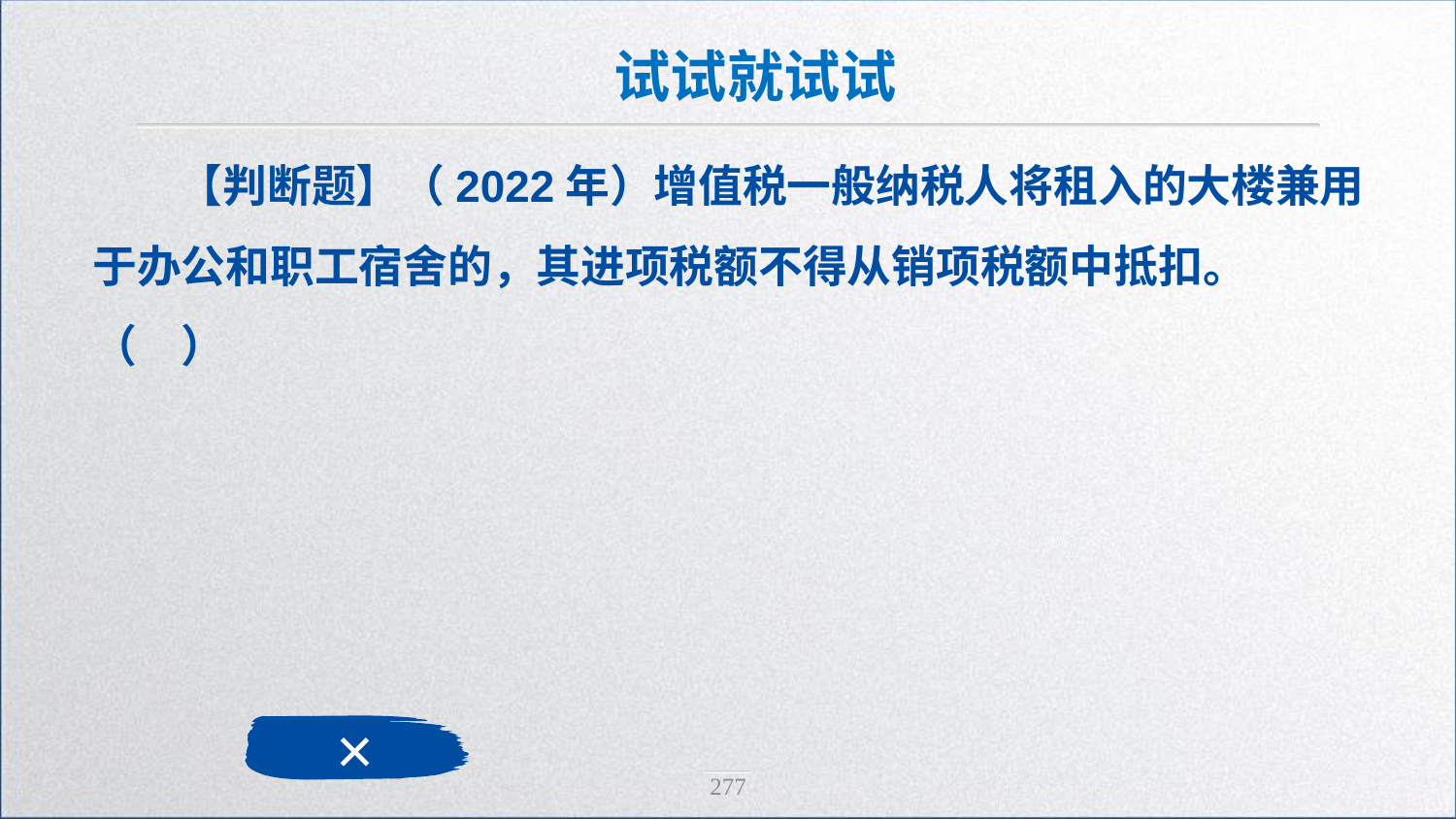

试试就试试
【判断题】（2022年）增值税一般纳税人将租入的大楼兼用于办公和职工宿舍的，其进项税额不得从销项税额中抵扣。（　）
×

277